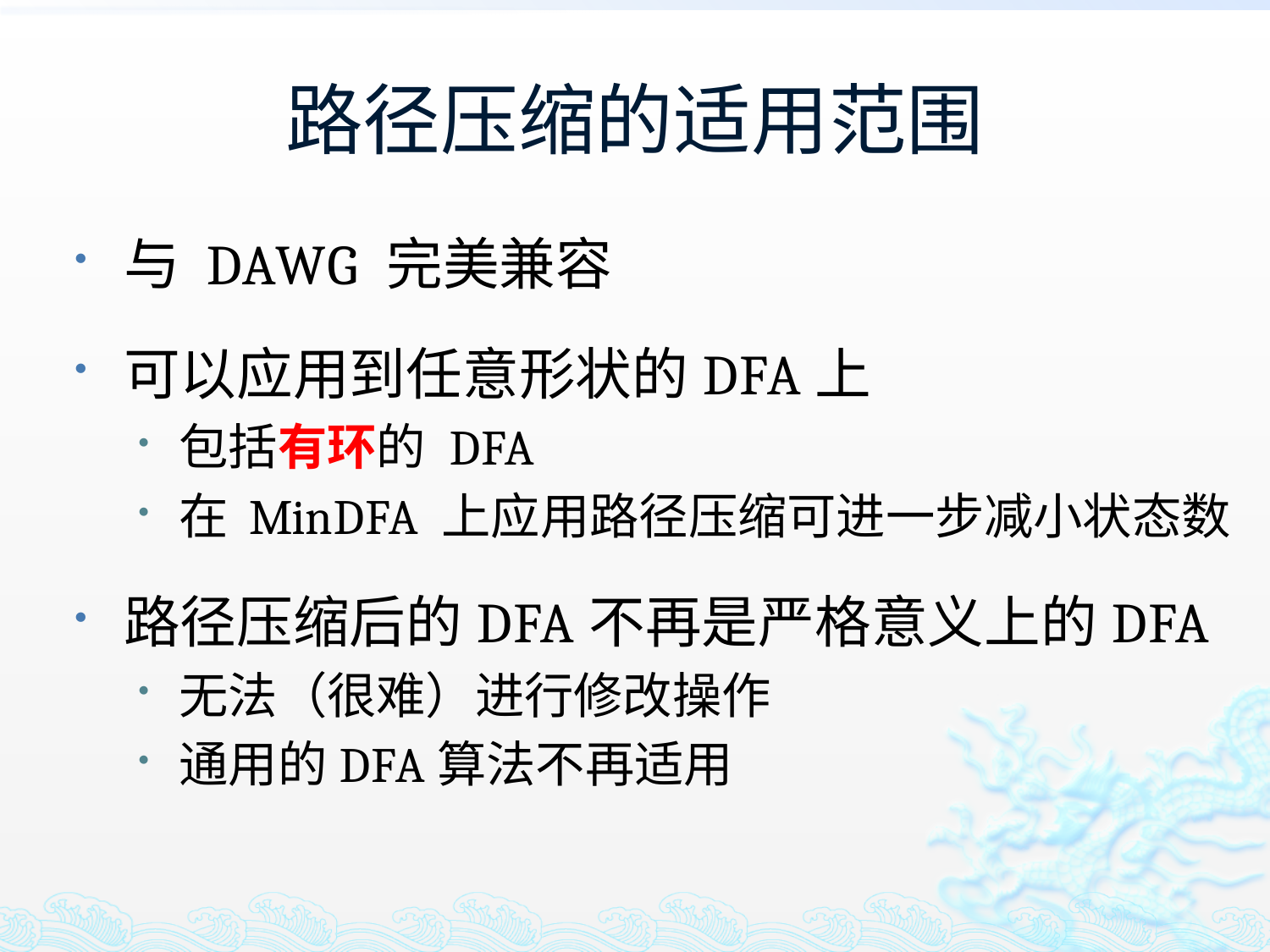

# 路径压缩的适用范围
与 DAWG 完美兼容
可以应用到任意形状的DFA上
包括有环的 DFA
在 MinDFA 上应用路径压缩可进一步减小状态数
路径压缩后的DFA不再是严格意义上的DFA
无法（很难）进行修改操作
通用的DFA算法不再适用